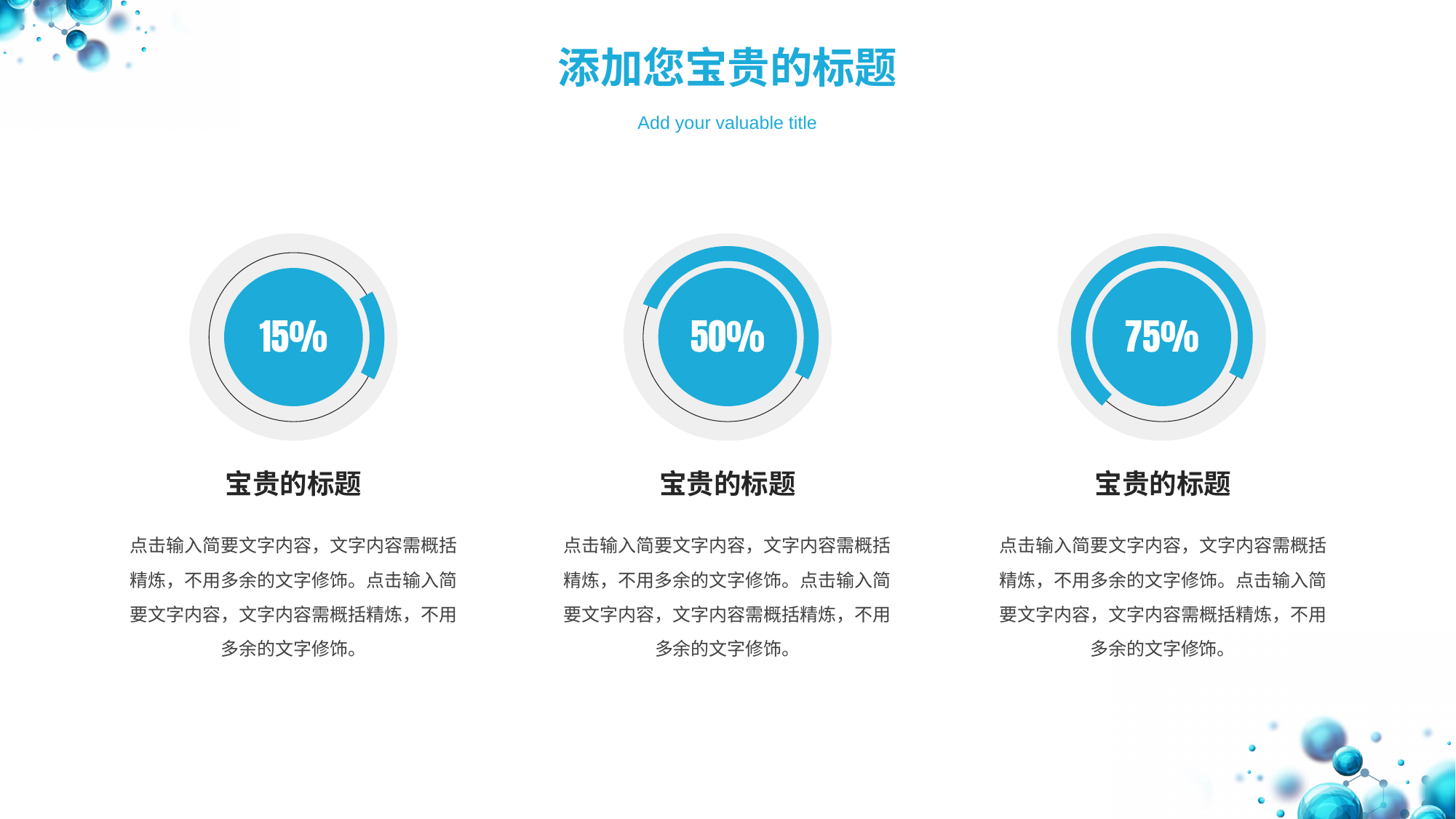

添加您宝贵的标题
Add your valuable title

15%
50%
75%
宝贵的标题
宝贵的标题
宝贵的标题
点击输入简要文字内容，文字内容需概括精炼，不用多余的文字修饰。点击输入简要文字内容，文字内容需概括精炼，不用多余的文字修饰。

点击输入简要文字内容，文字内容需概括精炼，不用多余的文字修饰。点击输入简要文字内容，文字内容需概括精炼，不用多余的文字修饰。

点击输入简要文字内容，文字内容需概括精炼，不用多余的文字修饰。点击输入简要文字内容，文字内容需概括精炼，不用多余的文字修饰。